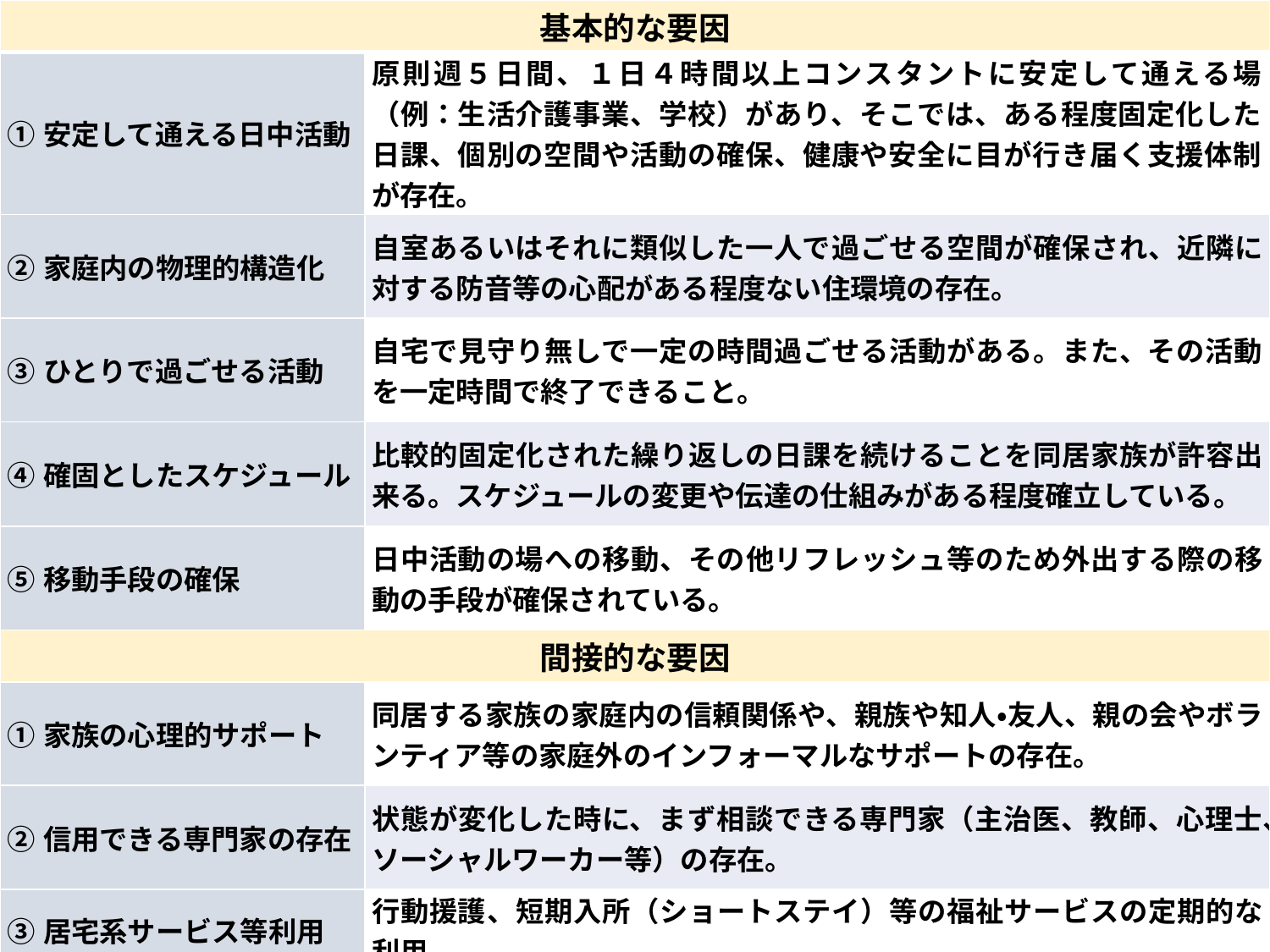

| 基本的な要因 |  |
| --- | --- |
| ①安定して通える日中活動 | 原則週５日間、１日４時間以上コンスタントに安定して通える場（例：生活介護事業、学校）があり、そこでは、ある程度固定化した日課、個別の空間や活動の確保、健康や安全に目が行き届く支援体制が存在。 |
| ②家庭内の物理的構造化 | 自室あるいはそれに類似した一人で過ごせる空間が確保され、近隣に対する防音等の心配がある程度ない住環境の存在。 |
| ③ひとりで過ごせる活動 | 自宅で見守り無しで一定の時間過ごせる活動がある。また、その活動を一定時間で終了できること。 |
| ④確固としたスケジュール | 比較的固定化された繰り返しの日課を続けることを同居家族が許容出来る。スケジュールの変更や伝達の仕組みがある程度確立している。 |
| ⑤移動手段の確保 | 日中活動の場への移動、その他リフレッシュ等のため外出する際の移動の手段が確保されている。 |
| 間接的な要因 |  |
| ①家族の心理的サポート | 同居する家族の家庭内の信頼関係や、親族や知人・友人、親の会やボランティア等の家庭外のインフォーマルなサポートの存在。 |
| ②信用できる専門家の存在 | 状態が変化した時に、まず相談できる専門家（主治医、教師、心理士、ソーシャルワーカー等）の存在。 |
| ③居宅系サービス等利用 | 行動援護、短期入所（ショートステイ）等の福祉サービスの定期的な利用。 |